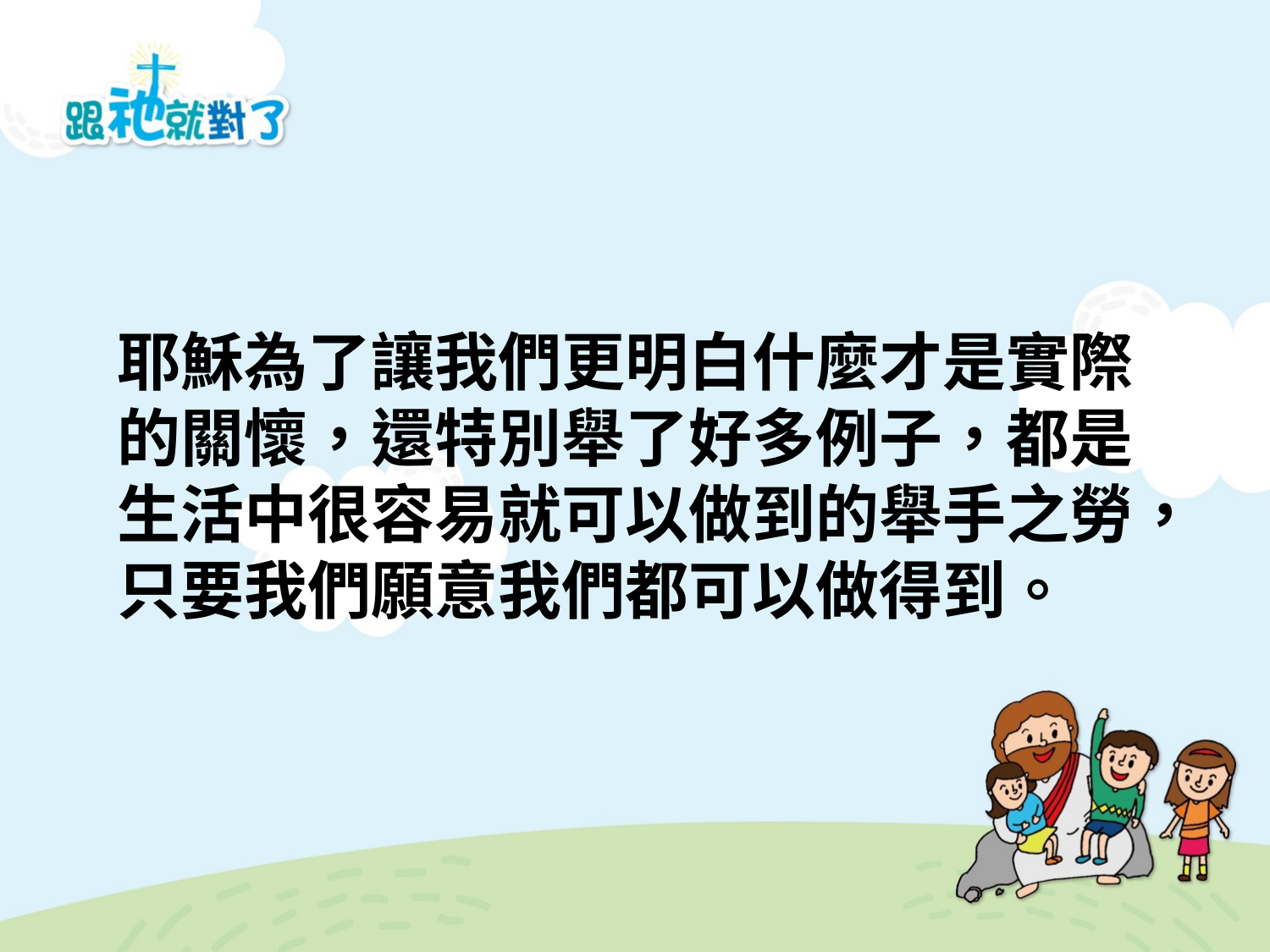

耶穌為了讓我們更明白什麼才是實際的關懷，還特別舉了好多例子，都是生活中很容易就可以做到的舉手之勞，只要我們願意我們都可以做得到。